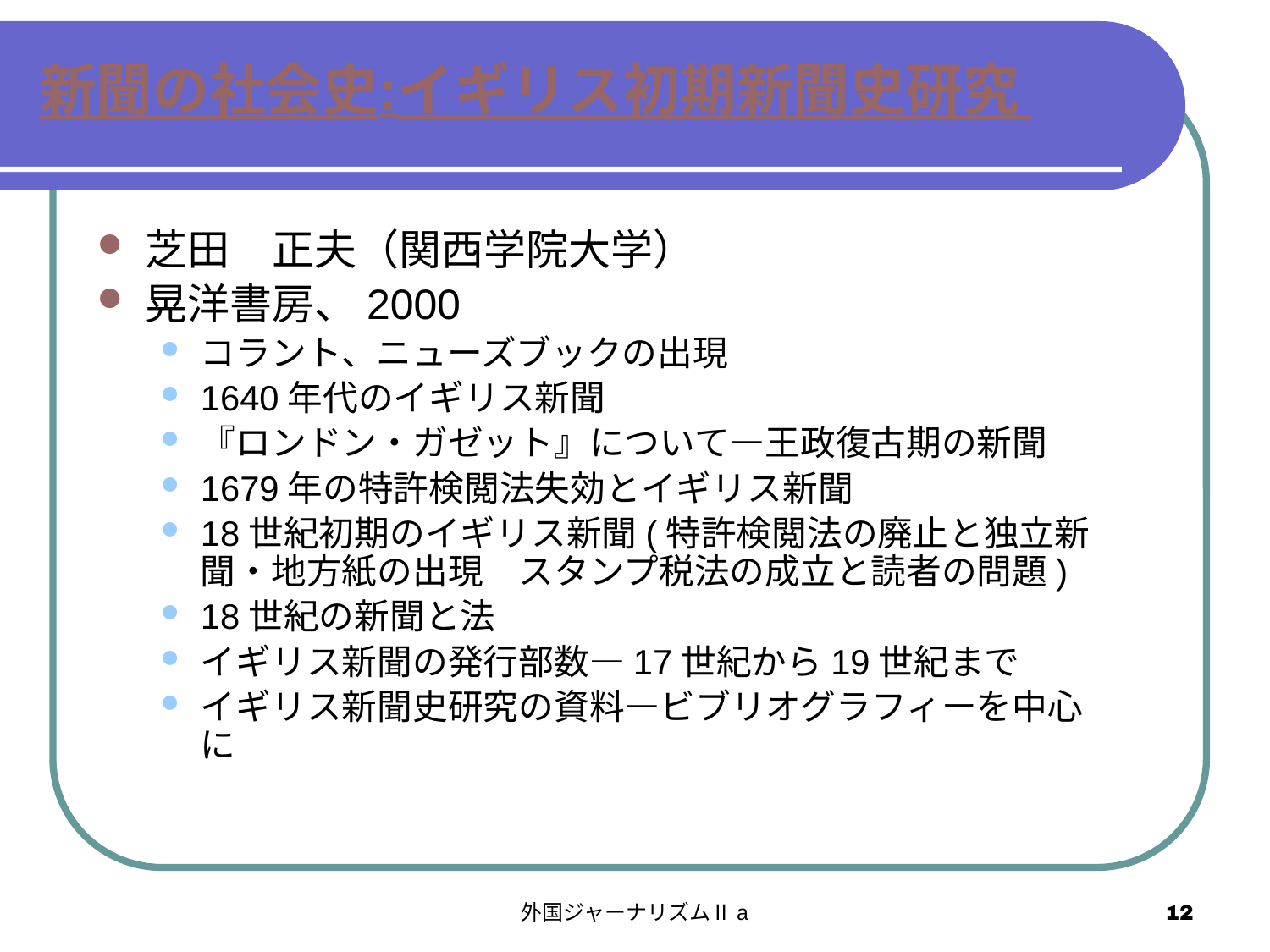

# 新聞の社会史:イギリス初期新聞史研究
芝田　正夫（関西学院大学）
晃洋書房、2000
コラント、ニューズブックの出現
1640年代のイギリス新聞
『ロンドン・ガゼット』について―王政復古期の新聞
1679年の特許検閲法失効とイギリス新聞
18世紀初期のイギリス新聞(特許検閲法の廃止と独立新聞・地方紙の出現　スタンプ税法の成立と読者の問題)
18世紀の新聞と法
イギリス新聞の発行部数―17世紀から19世紀まで
イギリス新聞史研究の資料―ビブリオグラフィーを中心に
外国ジャーナリズムⅡa
12